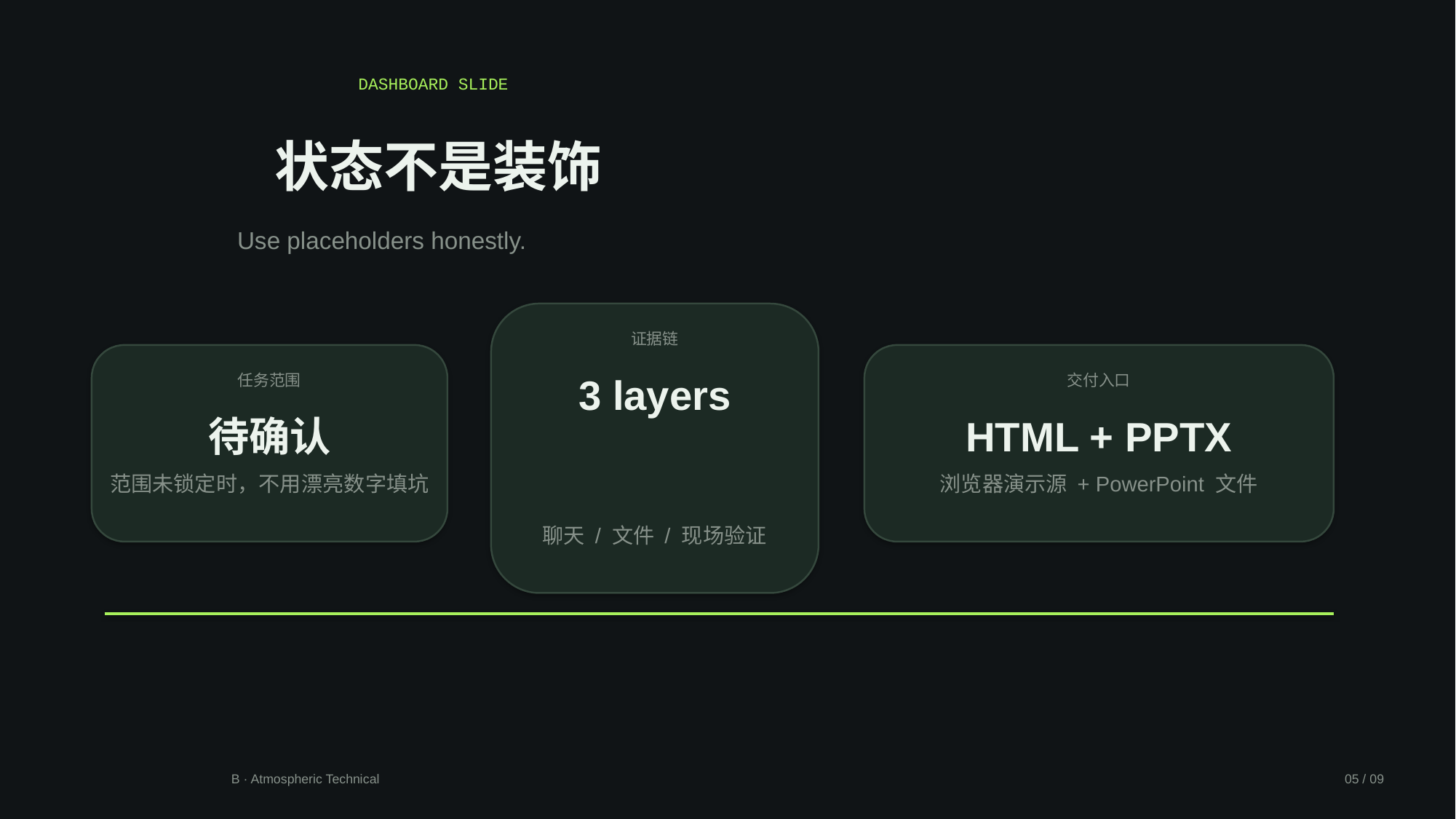

DASHBOARD SLIDE
状态不是装饰
Use placeholders honestly.

证据链

3 layers
任务范围
交付入口
待确认
HTML + PPTX
范围未锁定时，不用漂亮数字填坑
浏览器演示源 + PowerPoint 文件
聊天 / 文件 / 现场验证
B · Atmospheric Technical
05 / 09